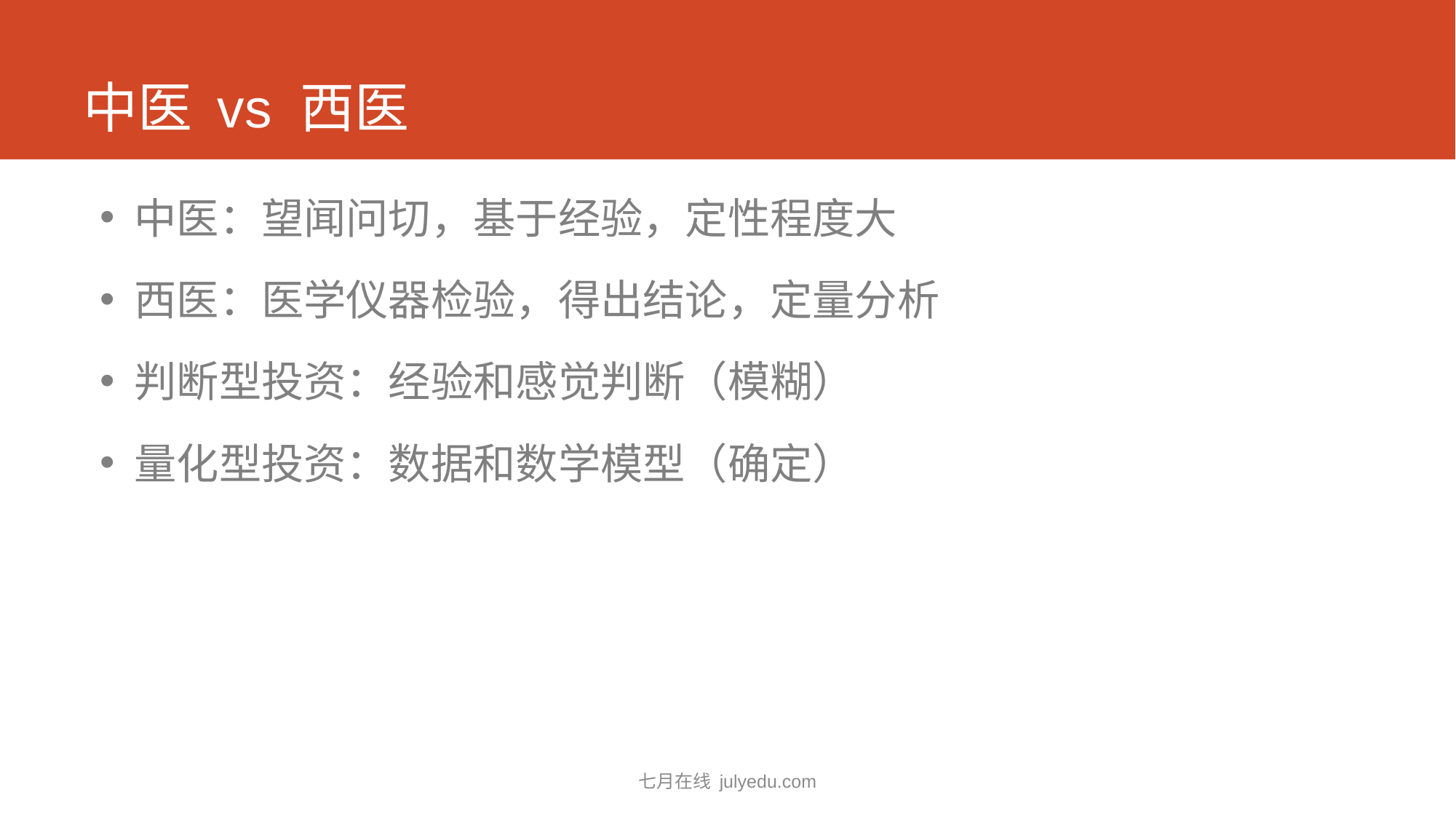

# 中医 vs 西医
中医：望闻问切，基于经验，定性程度大
西医：医学仪器检验，得出结论，定量分析
判断型投资：经验和感觉判断（模糊）
量化型投资：数据和数学模型（确定）
七月在线 julyedu.com